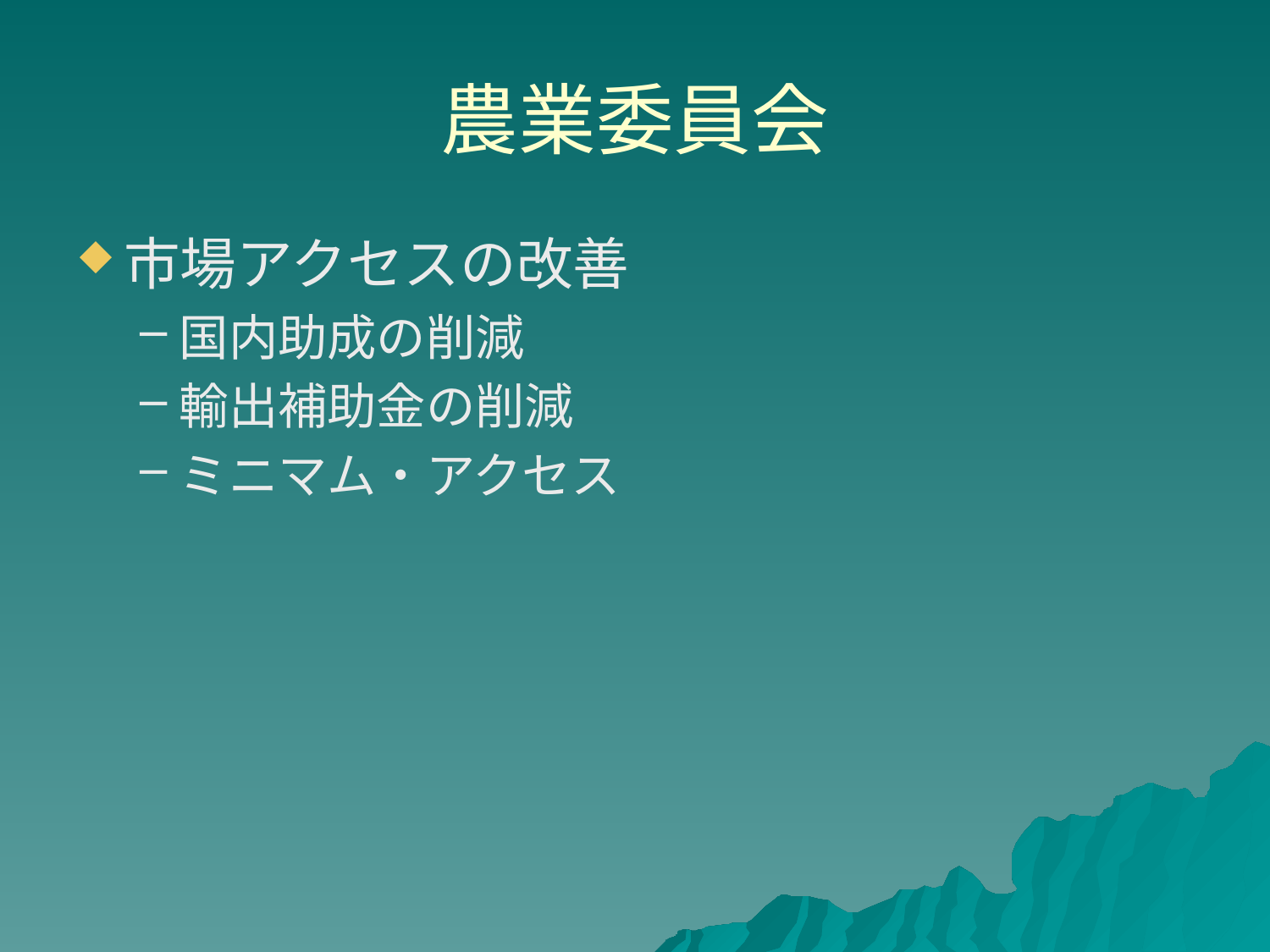

# 農業委員会
市場アクセスの改善
国内助成の削減
輸出補助金の削減
ミニマム・アクセス